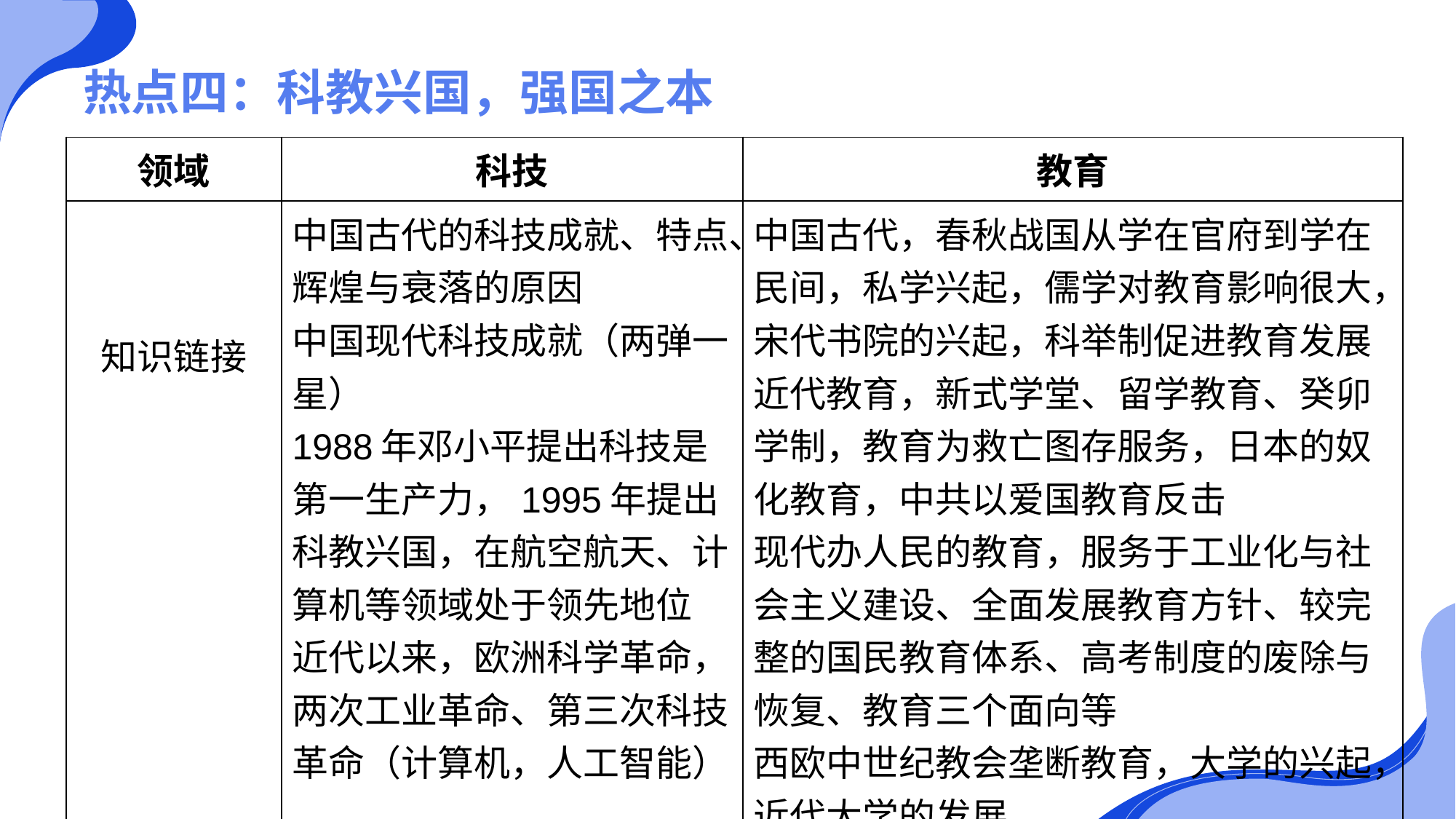

# 热点四：科教兴国，强国之本
| 领域 | 科技 | 教育 |
| --- | --- | --- |
| 知识链接 | 中国古代的科技成就、特点、辉煌与衰落的原因 中国现代科技成就（两弹一星） 1988年邓小平提出科技是第一生产力，1995年提出科教兴国，在航空航天、计算机等领域处于领先地位 近代以来，欧洲科学革命，两次工业革命、第三次科技革命（计算机，人工智能） | 中国古代，春秋战国从学在官府到学在民间，私学兴起，儒学对教育影响很大，宋代书院的兴起，科举制促进教育发展 近代教育，新式学堂、留学教育、癸卯学制，教育为救亡图存服务，日本的奴化教育，中共以爱国教育反击 现代办人民的教育，服务于工业化与社会主义建设、全面发展教育方针、较完整的国民教育体系、高考制度的废除与恢复、教育三个面向等 西欧中世纪教会垄断教育，大学的兴起，近代大学的发展。 |